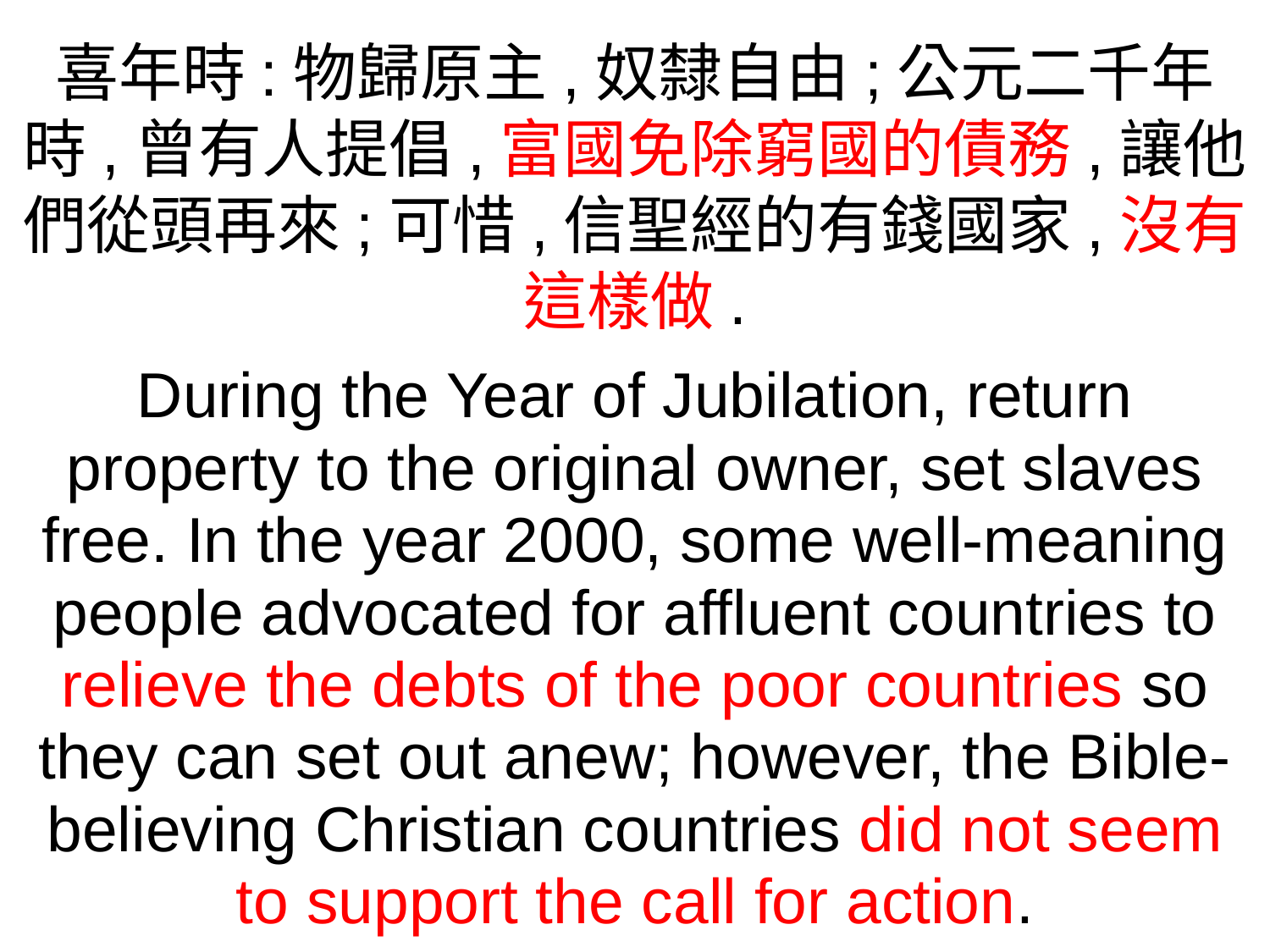

喜年時:物歸原主,奴隸自由;公元二千年時,曾有人提倡,富國免除窮國的債務,讓他們從頭再來;可惜,信聖經的有錢國家,沒有這樣做.
During the Year of Jubilation, return property to the original owner, set slaves free. In the year 2000, some well-meaning people advocated for affluent countries to relieve the debts of the poor countries so they can set out anew; however, the Bible-believing Christian countries did not seem to support the call for action.